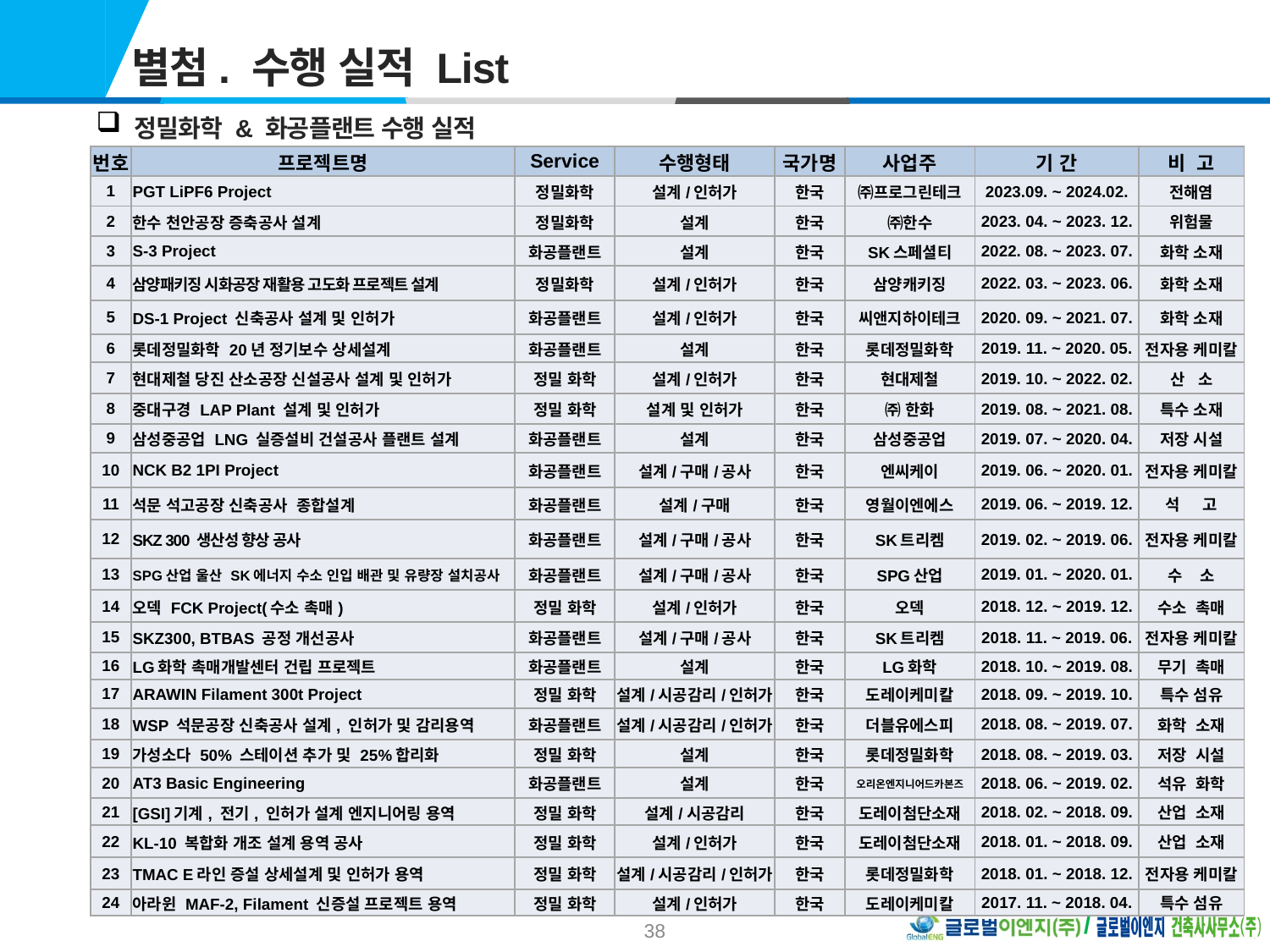

별첨. 수행 실적 List
 정밀화학 & 화공플랜트 수행 실적
| 번호 | 프로젝트명 | Service | 수행형태 | 국가명 | 사업주 | 기 간 | 비 고 |
| --- | --- | --- | --- | --- | --- | --- | --- |
| 1 | PGT LiPF6 Project | 정밀화학 | 설계/인허가 | 한국 | ㈜프로그린테크 | 2023.09. ~ 2024.02. | 전해염 |
| 2 | 한수 천안공장 증축공사 설계 | 정밀화학 | 설계 | 한국 | ㈜한수 | 2023. 04. ~ 2023. 12. | 위험물 |
| 3 | S-3 Project | 화공플랜트 | 설계 | 한국 | SK스페셜티 | 2022. 08. ~ 2023. 07. | 화학 소재 |
| 4 | 삼양패키징 시화공장 재활용 고도화 프로젝트 설계 | 정밀화학 | 설계/인허가 | 한국 | 삼양캐키징 | 2022. 03. ~ 2023. 06. | 화학 소재 |
| 5 | DS-1 Project 신축공사 설계 및 인허가 | 화공플랜트 | 설계/인허가 | 한국 | 씨앤지하이테크 | 2020. 09. ~ 2021. 07. | 화학 소재 |
| 6 | 롯데정밀화학 20년 정기보수 상세설계 | 화공플랜트 | 설계 | 한국 | 롯데정밀화학 | 2019. 11. ~ 2020. 05. | 전자용 케미칼 |
| 7 | 현대제철 당진 산소공장 신설공사 설계 및 인허가 | 정밀 화학 | 설계/인허가 | 한국 | 현대제철 | 2019. 10. ~ 2022. 02. | 산 소 |
| 8 | 중대구경 LAP Plant 설계 및 인허가 | 정밀 화학 | 설계 및 인허가 | 한국 | ㈜ 한화 | 2019. 08. ~ 2021. 08. | 특수 소재 |
| 9 | 삼성중공업 LNG 실증설비 건설공사 플랜트 설계 | 화공플랜트 | 설계 | 한국 | 삼성중공업 | 2019. 07. ~ 2020. 04. | 저장 시설 |
| 10 | NCK B2 1PI Project | 화공플랜트 | 설계/구매/공사 | 한국 | 엔씨케이 | 2019. 06. ~ 2020. 01. | 전자용 케미칼 |
| 11 | 석문 석고공장 신축공사 종합설계 | 화공플랜트 | 설계/구매 | 한국 | 영월이엔에스 | 2019. 06. ~ 2019. 12. | 석 고 |
| 12 | SKZ 300 생산성 향상 공사 | 화공플랜트 | 설계/구매/공사 | 한국 | SK트리켐 | 2019. 02. ~ 2019. 06. | 전자용 케미칼 |
| 13 | SPG산업 울산 SK에너지 수소 인입 배관 및 유량장 설치공사 | 화공플랜트 | 설계/구매/공사 | 한국 | SPG산업 | 2019. 01. ~ 2020. 01. | 수 소 |
| 14 | 오덱 FCK Project(수소 촉매) | 정밀 화학 | 설계/인허가 | 한국 | 오덱 | 2018. 12. ~ 2019. 12. | 수소 촉매 |
| 15 | SKZ300, BTBAS 공정 개선공사 | 화공플랜트 | 설계/구매/공사 | 한국 | SK트리켐 | 2018. 11. ~ 2019. 06. | 전자용 케미칼 |
| 16 | LG화학 촉매개발센터 건립 프로젝트 | 화공플랜트 | 설계 | 한국 | LG화학 | 2018. 10. ~ 2019. 08. | 무기 촉매 |
| 17 | ARAWIN Filament 300t Project | 정밀 화학 | 설계/시공감리/인허가 | 한국 | 도레이케미칼 | 2018. 09. ~ 2019. 10. | 특수 섬유 |
| 18 | WSP 석문공장 신축공사 설계, 인허가 및 감리용역 | 화공플랜트 | 설계/시공감리/인허가 | 한국 | 더블유에스피 | 2018. 08. ~ 2019. 07. | 화학 소재 |
| 19 | 가성소다 50% 스테이션 추가 및 25%합리화 | 정밀 화학 | 설계 | 한국 | 롯데정밀화학 | 2018. 08. ~ 2019. 03. | 저장 시설 |
| 20 | AT3 Basic Engineering | 화공플랜트 | 설계 | 한국 | 오리온엔지니어드카본즈 | 2018. 06. ~ 2019. 02. | 석유 화학 |
| 21 | [GSI]기계, 전기, 인허가 설계 엔지니어링 용역 | 정밀 화학 | 설계/시공감리 | 한국 | 도레이첨단소재 | 2018. 02. ~ 2018. 09. | 산업 소재 |
| 22 | KL-10 복합화 개조 설계 용역 공사 | 정밀 화학 | 설계/인허가 | 한국 | 도레이첨단소재 | 2018. 01. ~ 2018. 09. | 산업 소재 |
| 23 | TMAC E라인 증설 상세설계 및 인허가 용역 | 정밀 화학 | 설계/시공감리/인허가 | 한국 | 롯데정밀화학 | 2018. 01. ~ 2018. 12. | 전자용 케미칼 |
| 24 | 아라윈 MAF-2, Filament 신증설 프로젝트 용역 | 정밀 화학 | 설계/인허가 | 한국 | 도레이케미칼 | 2017. 11. ~ 2018. 04. | 특수 섬유 |
38